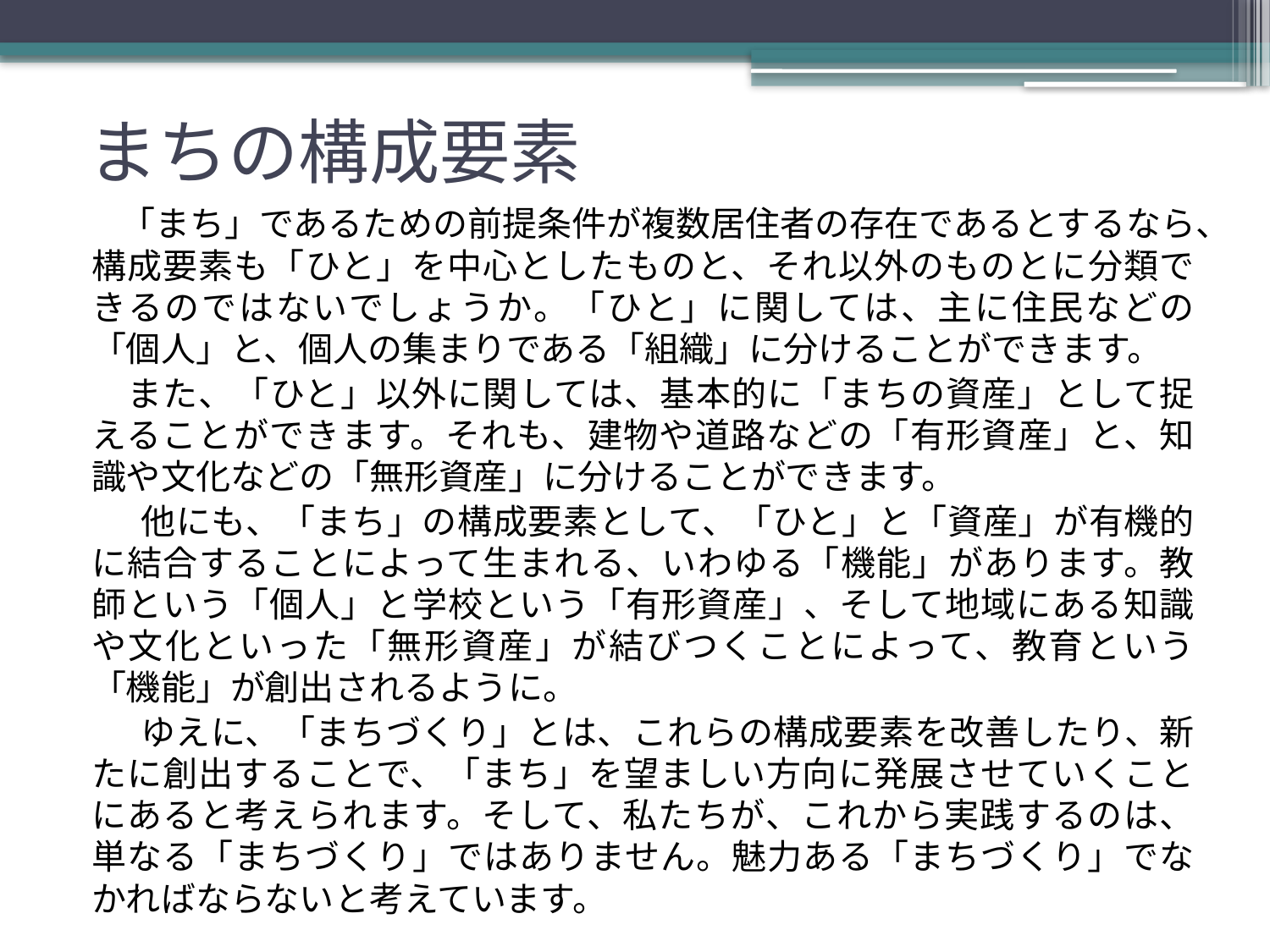

# まちの構成要素
　「まち」であるための前提条件が複数居住者の存在であるとするなら、構成要素も「ひと」を中心としたものと、それ以外のものとに分類できるのではないでしょうか。「ひと」に関しては、主に住民などの「個人」と、個人の集まりである「組織」に分けることができます。
　また、「ひと」以外に関しては、基本的に「まちの資産」として捉えることができます。それも、建物や道路などの「有形資産」と、知識や文化などの「無形資産」に分けることができます。
 　他にも、「まち」の構成要素として、「ひと」と「資産」が有機的に結合することによって生まれる、いわゆる「機能」があります。教師という「個人」と学校という「有形資産」、そして地域にある知識や文化といった「無形資産」が結びつくことによって、教育という「機能」が創出されるように。
 　ゆえに、「まちづくり」とは、これらの構成要素を改善したり、新たに創出することで、「まち」を望ましい方向に発展させていくことにあると考えられます。そして、私たちが、これから実践するのは、単なる「まちづくり」ではありません。魅力ある「まちづくり」でなかればならないと考えています。